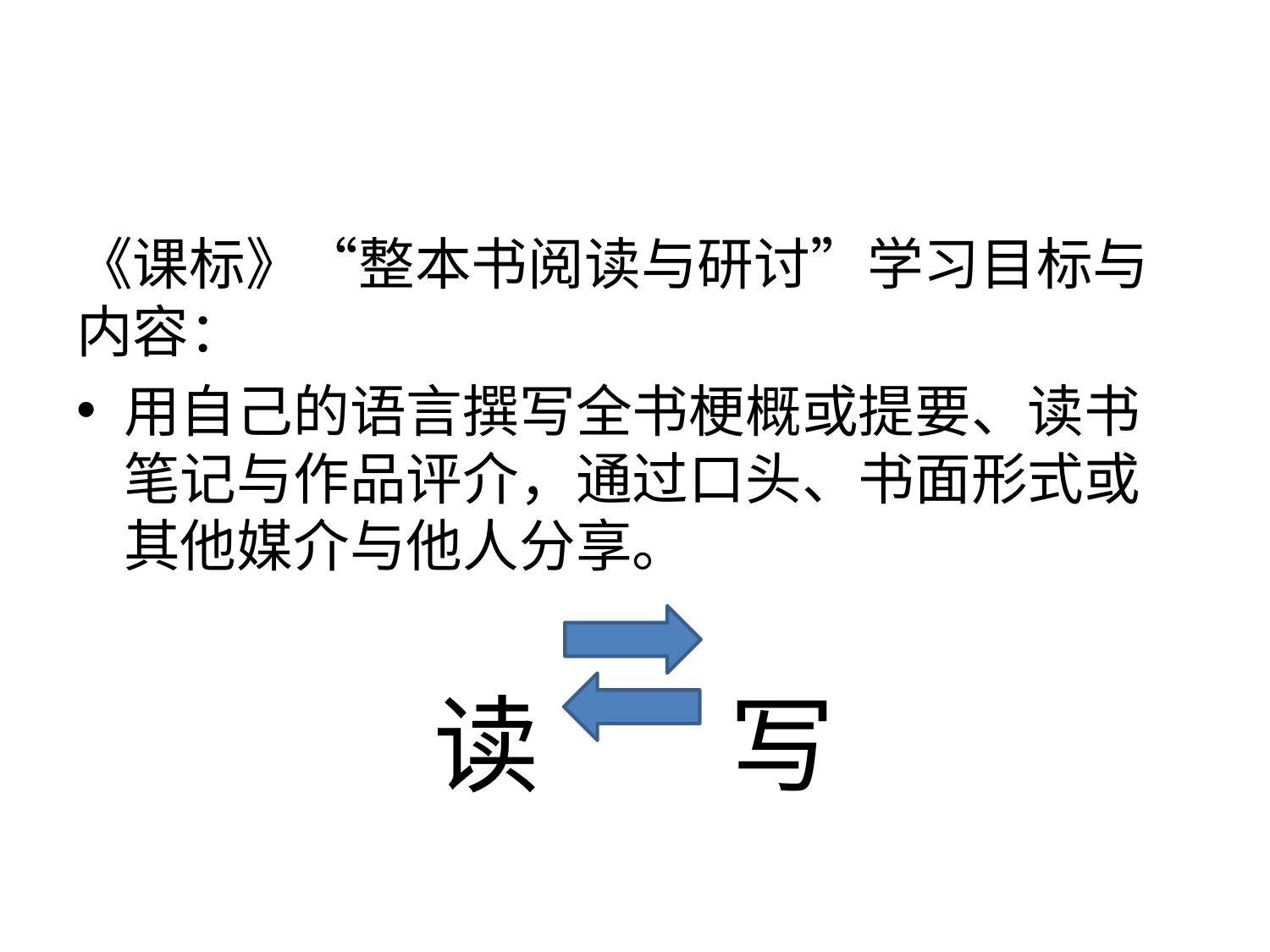

#
《课标》“整本书阅读与研讨”学习目标与内容：
用自己的语言撰写全书梗概或提要、读书笔记与作品评介，通过口头、书面形式或其他媒介与他人分享。

读        写